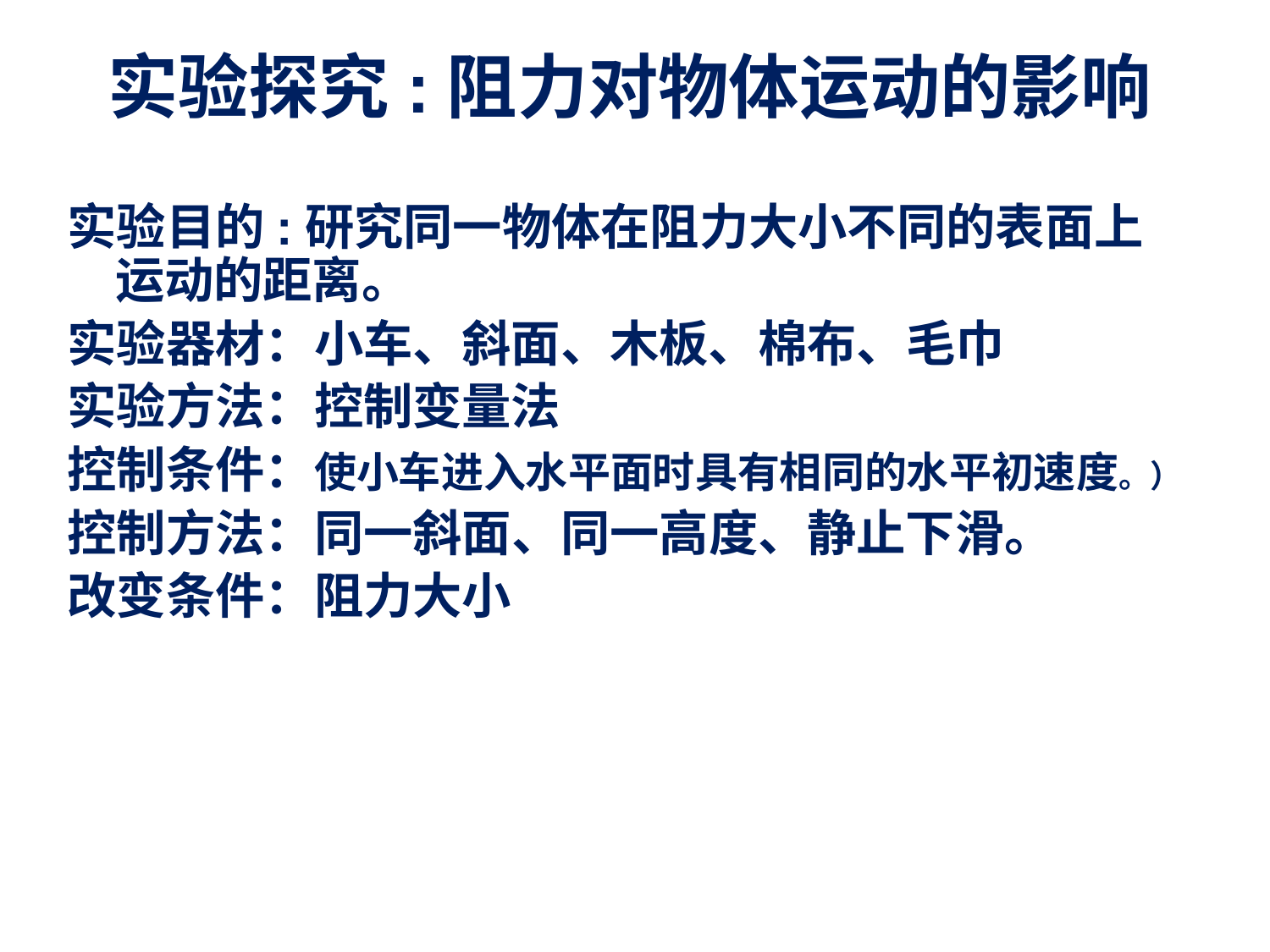

# 实验探究:阻力对物体运动的影响
实验目的:研究同一物体在阻力大小不同的表面上运动的距离。
实验器材：小车、斜面、木板、棉布、毛巾
实验方法：控制变量法
控制条件：使小车进入水平面时具有相同的水平初速度。）
控制方法：同一斜面、同一高度、静止下滑。
改变条件：阻力大小
改变方法：用不同物体表面(毛巾、棉布、木板）